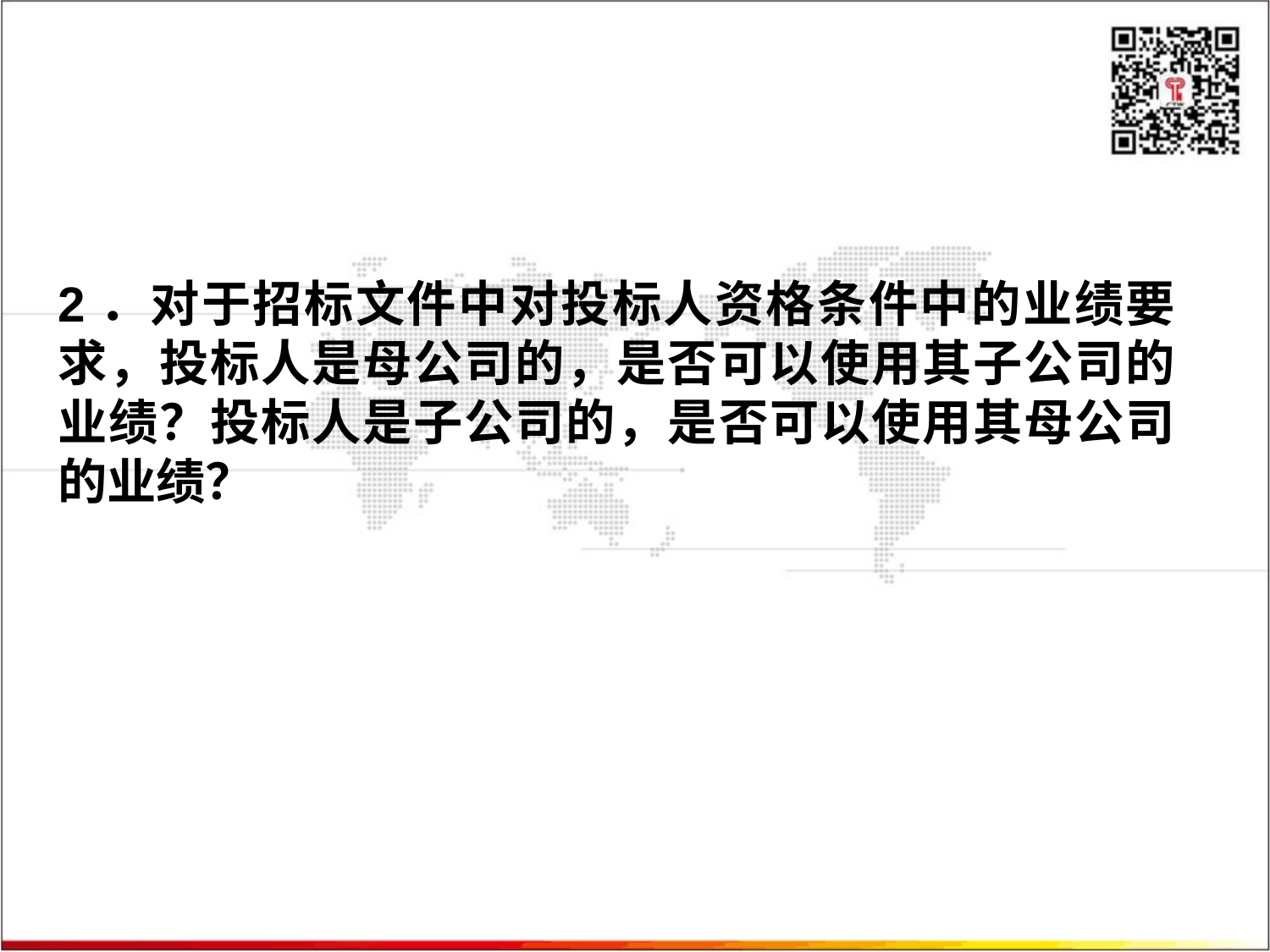

2．对于招标文件中对投标人资格条件中的业绩要求，投标人是母公司的，是否可以使用其子公司的业绩？投标人是子公司的，是否可以使用其母公司的业绩？